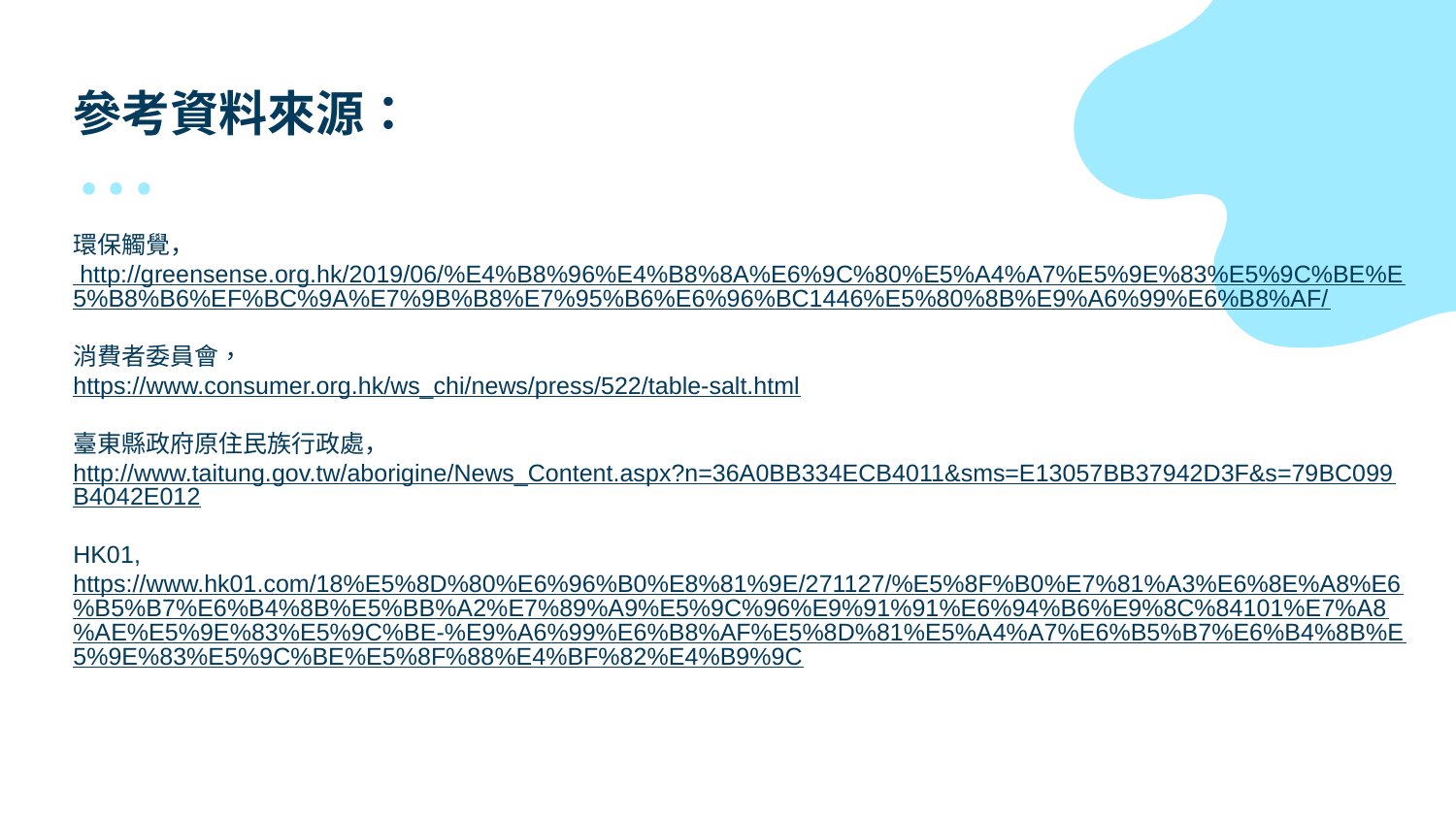

# 參考資料來源：

環保觸覺， http://greensense.org.hk/2019/06/%E4%B8%96%E4%B8%8A%E6%9C%80%E5%A4%A7%E5%9E%83%E5%9C%BE%E5%B8%B6%EF%BC%9A%E7%9B%B8%E7%95%B6%E6%96%BC1446%E5%80%8B%E9%A6%99%E6%B8%AF/

消費者委員會，
https://www.consumer.org.hk/ws_chi/news/press/522/table-salt.html

臺東縣政府原住民族行政處， http://www.taitung.gov.tw/aborigine/News_Content.aspx?n=36A0BB334ECB4011&sms=E13057BB37942D3F&s=79BC099B4042E012

HK01,
https://www.hk01.com/18%E5%8D%80%E6%96%B0%E8%81%9E/271127/%E5%8F%B0%E7%81%A3%E6%8E%A8%E6%B5%B7%E6%B4%8B%E5%BB%A2%E7%89%A9%E5%9C%96%E9%91%91%E6%94%B6%E9%8C%84101%E7%A8%AE%E5%9E%83%E5%9C%BE-%E9%A6%99%E6%B8%AF%E5%8D%81%E5%A4%A7%E6%B5%B7%E6%B4%8B%E5%9E%83%E5%9C%BE%E5%8F%88%E4%BF%82%E4%B9%9C